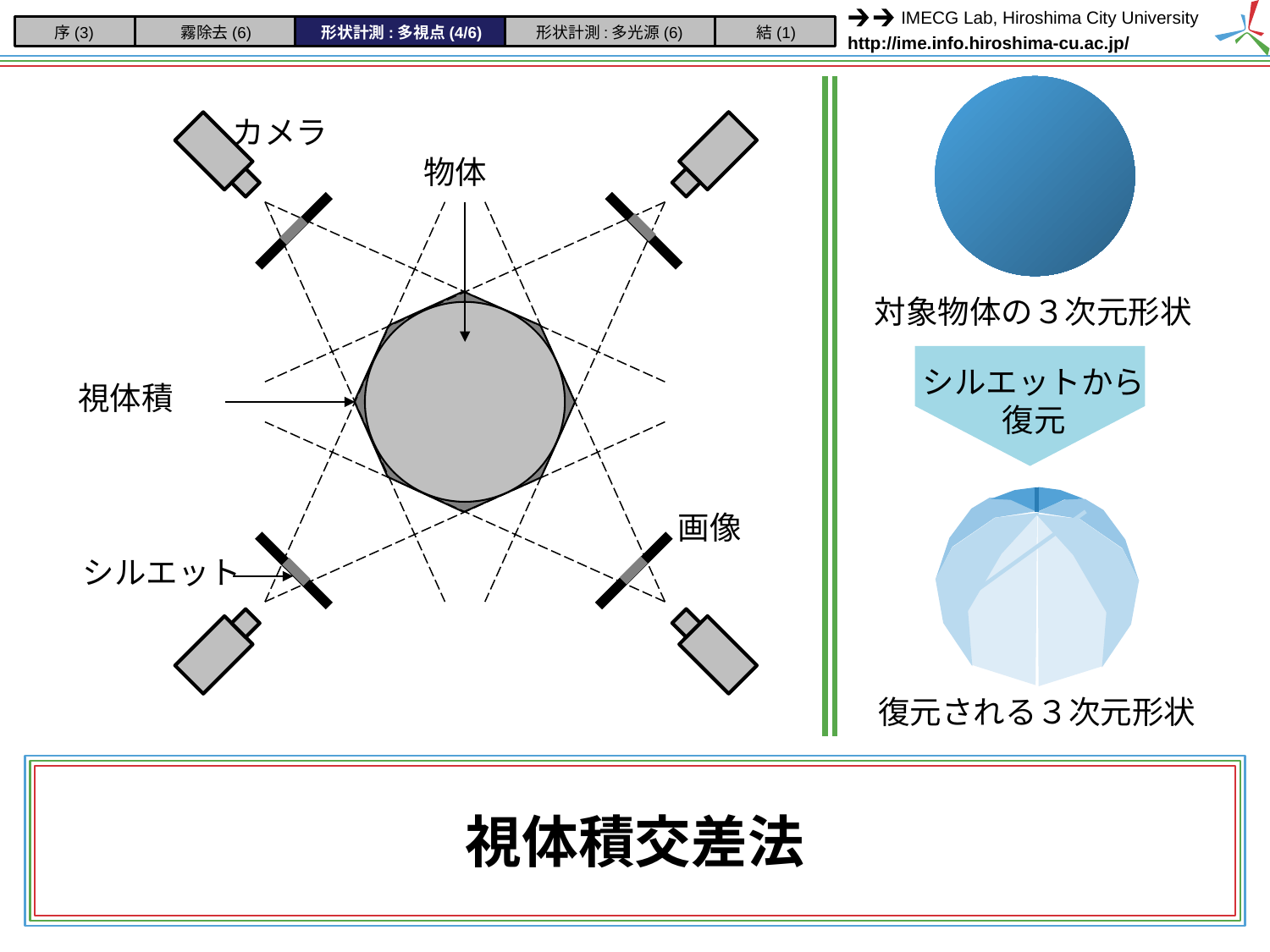

序(3)

霧除去(6)

形状計測:多視点(4/6)

形状計測:多光源(6)

結(1)

カメラ

物体

対象物体の３次元形状

シルエットから
復元
視体積

画像
シルエット

復元される３次元形状
# 視体積交差法